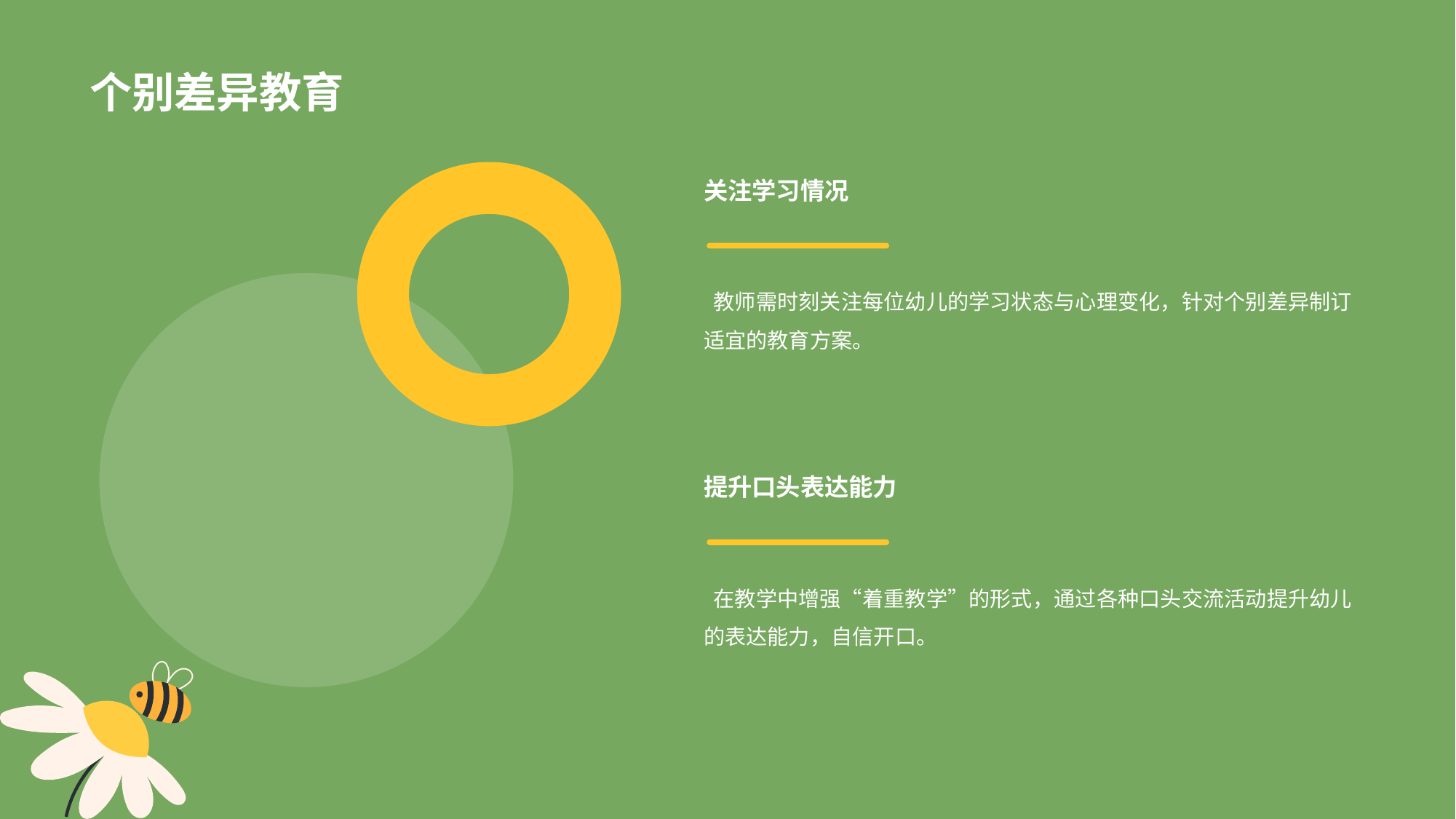

# 个别差异教育

关注学习情况

 教师需时刻关注每位幼儿的学习状态与心理变化，针对个别差异制订适宜的教育方案。
提升口头表达能力

 在教学中增强“着重教学”的形式，通过各种口头交流活动提升幼儿的表达能力，自信开口。